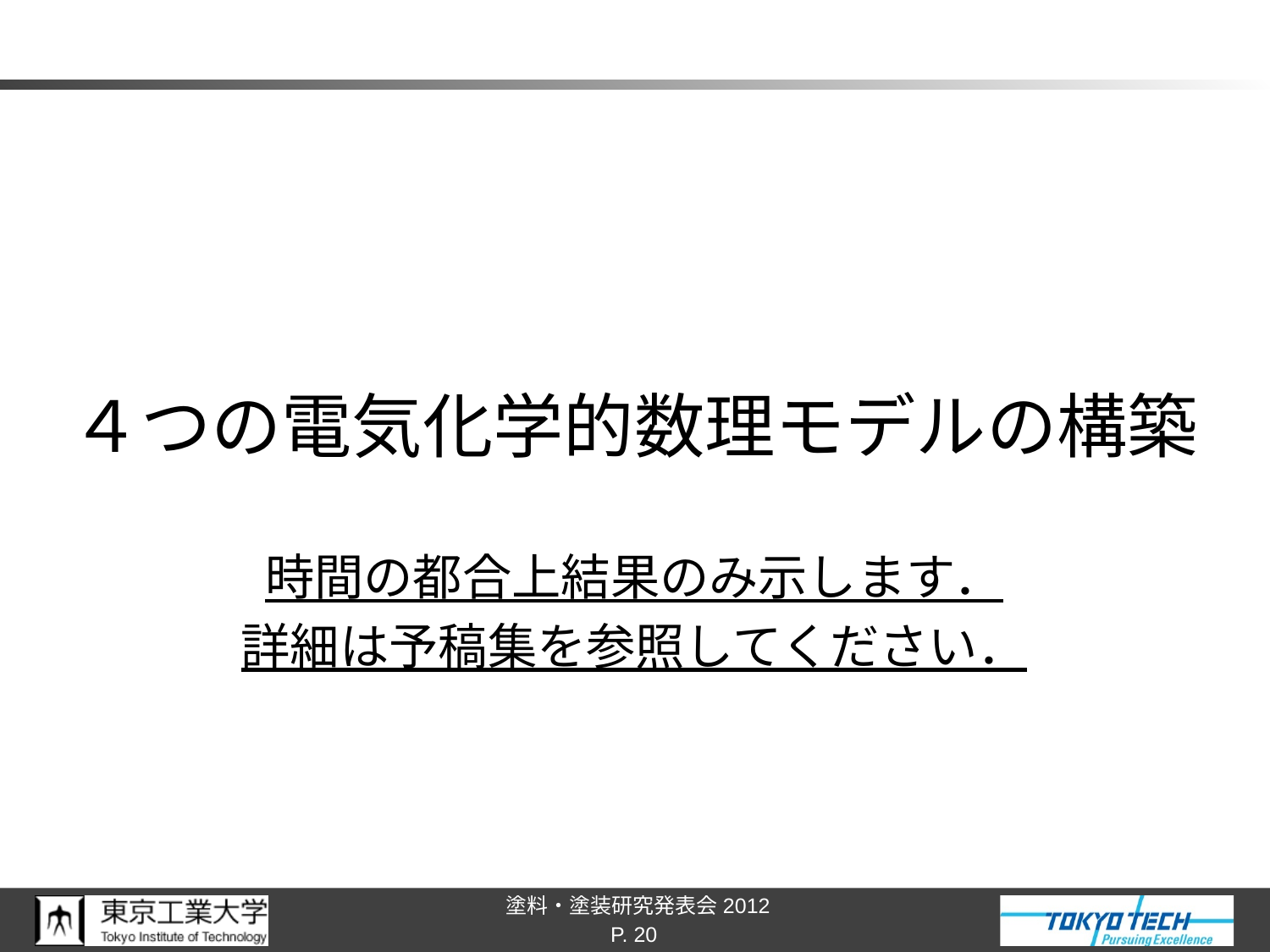

#

４つの電気化学的数理モデルの構築

時間の都合上結果のみ示します．
詳細は予稿集を参照してください．

P. 20